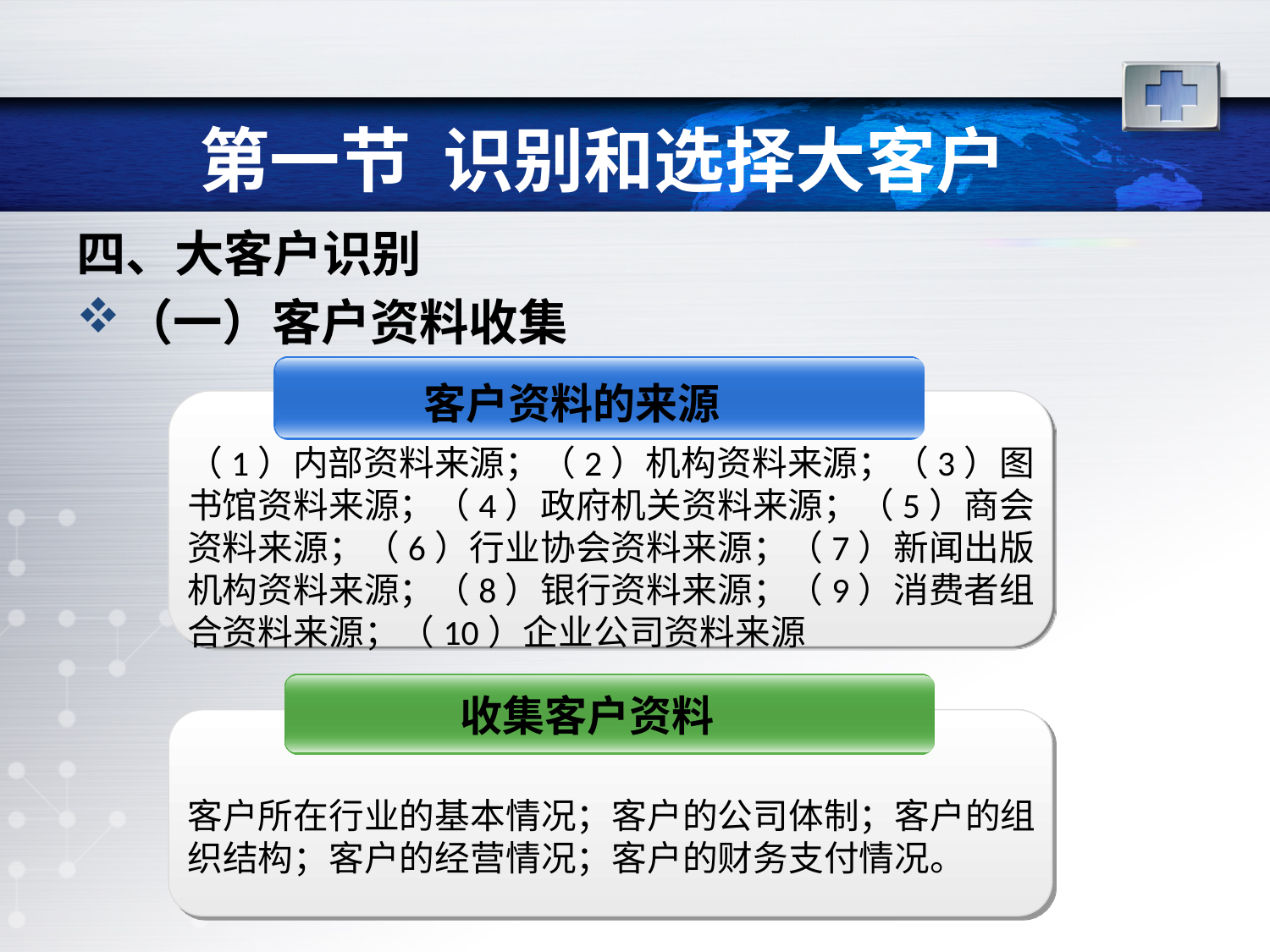

# 第一节  识别和选择大客户
四、大客户识别
（一）客户资料收集

客户资料的来源

收集客户资料

客户所在行业的基本情况；客户的公司体制；客户的组织结构；客户的经营情况；客户的财务支付情况。
（1）内部资料来源；（2）机构资料来源；（3）图书馆资料来源；（4）政府机关资料来源；（5）商会资料来源；（6）行业协会资料来源；（7）新闻出版机构资料来源；（8）银行资料来源；（9）消费者组合资料来源；（10）企业公司资料来源